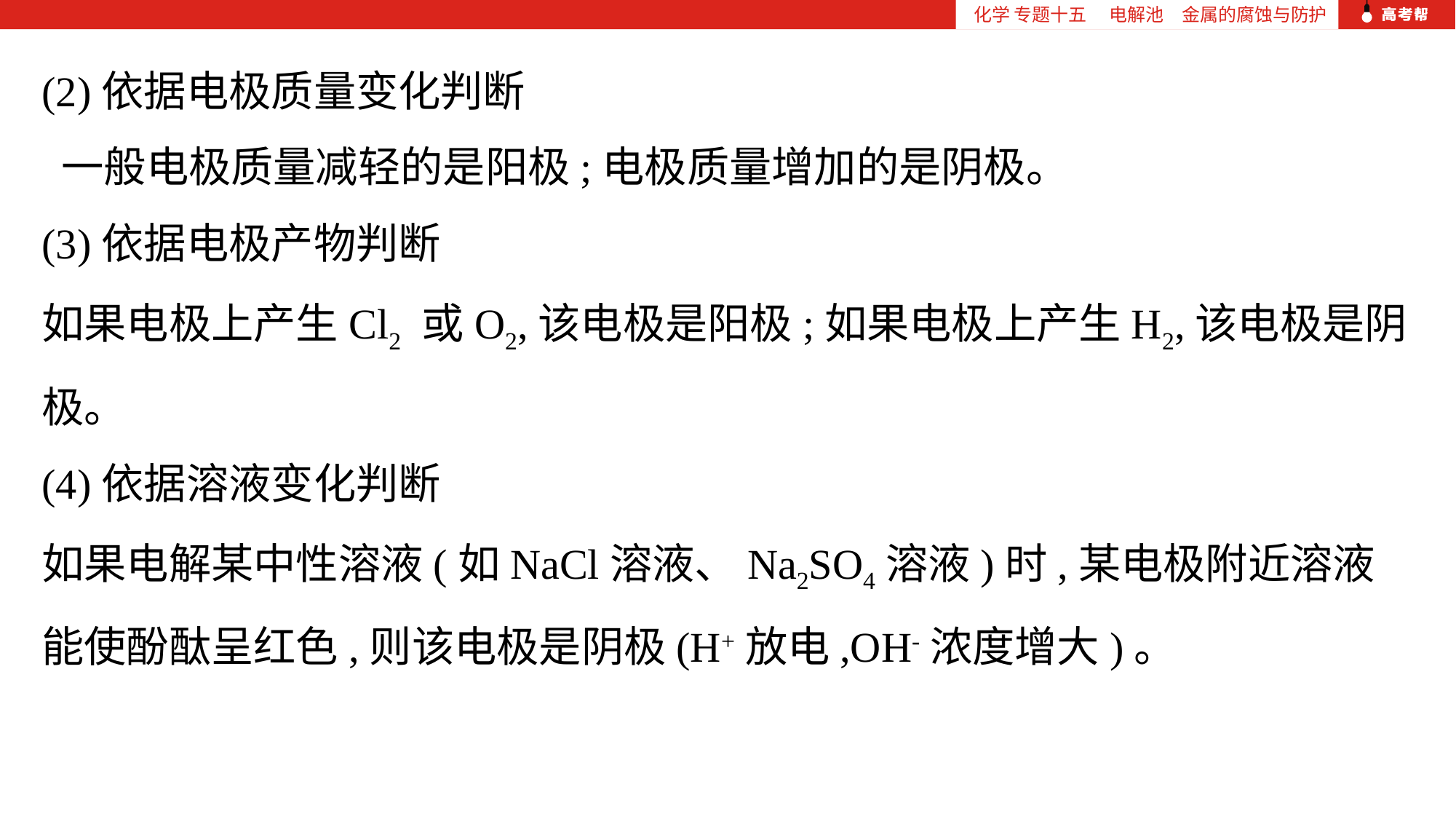

化学 专题十五 　电解池　金属的腐蚀与防护
(2)依据电极质量变化判断
 一般电极质量减轻的是阳极;电极质量增加的是阴极。
(3)依据电极产物判断
如果电极上产生Cl2 或O2,该电极是阳极;如果电极上产生H2,该电极是阴极。
(4)依据溶液变化判断
如果电解某中性溶液(如NaCl溶液、Na2SO4溶液)时,某电极附近溶液能使酚酞呈红色,则该电极是阴极(H+放电,OH-浓度增大)。